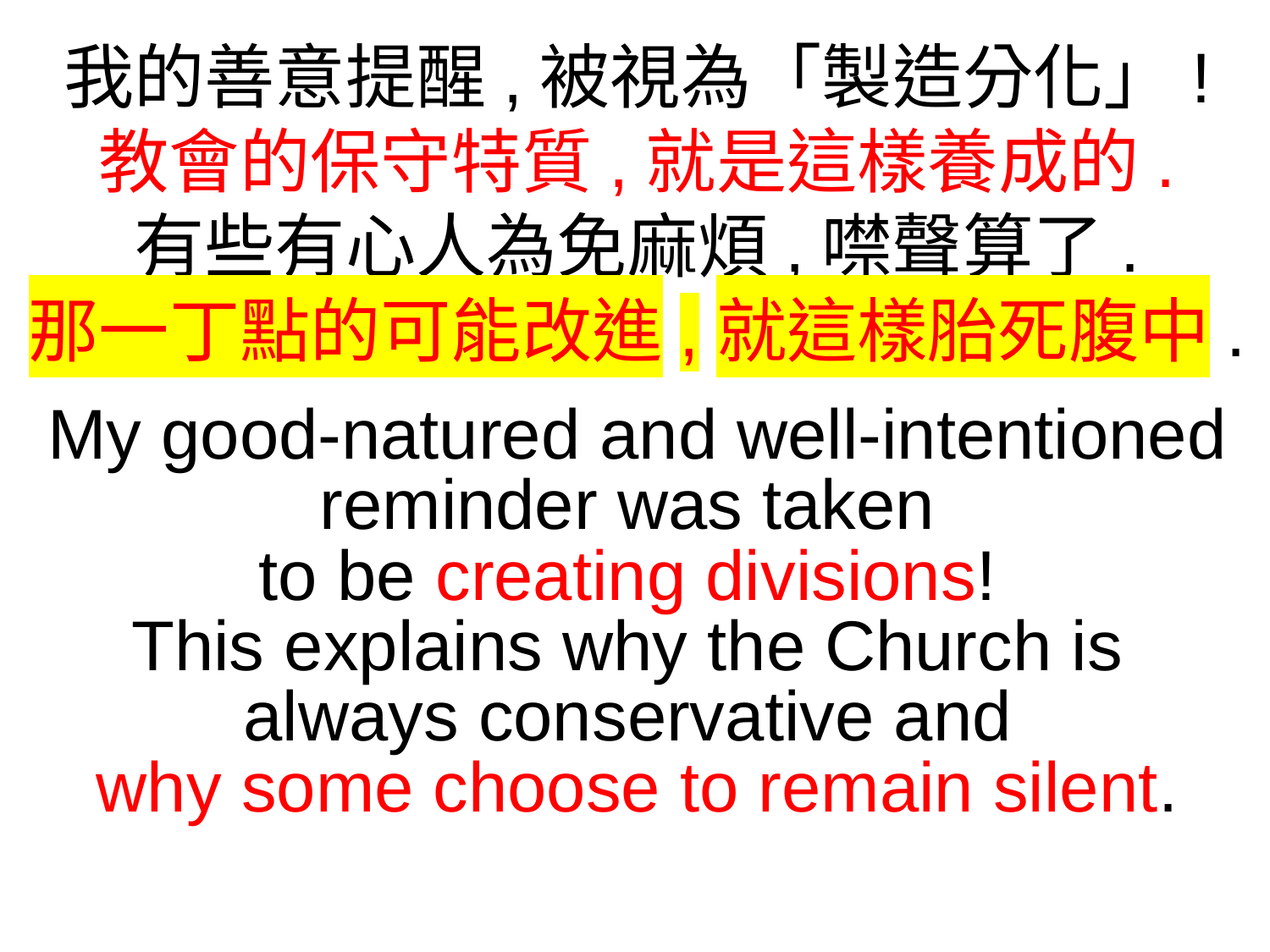

我的善意提醒,被視為「製造分化」!
教會的保守特質,就是這樣養成的.
有些有心人為免麻煩,噤聲算了.
那一丁點的可能改進,就這樣胎死腹中.
My good-natured and well-intentioned reminder was taken
to be creating divisions!
This explains why the Church is
always conservative and
why some choose to remain silent.